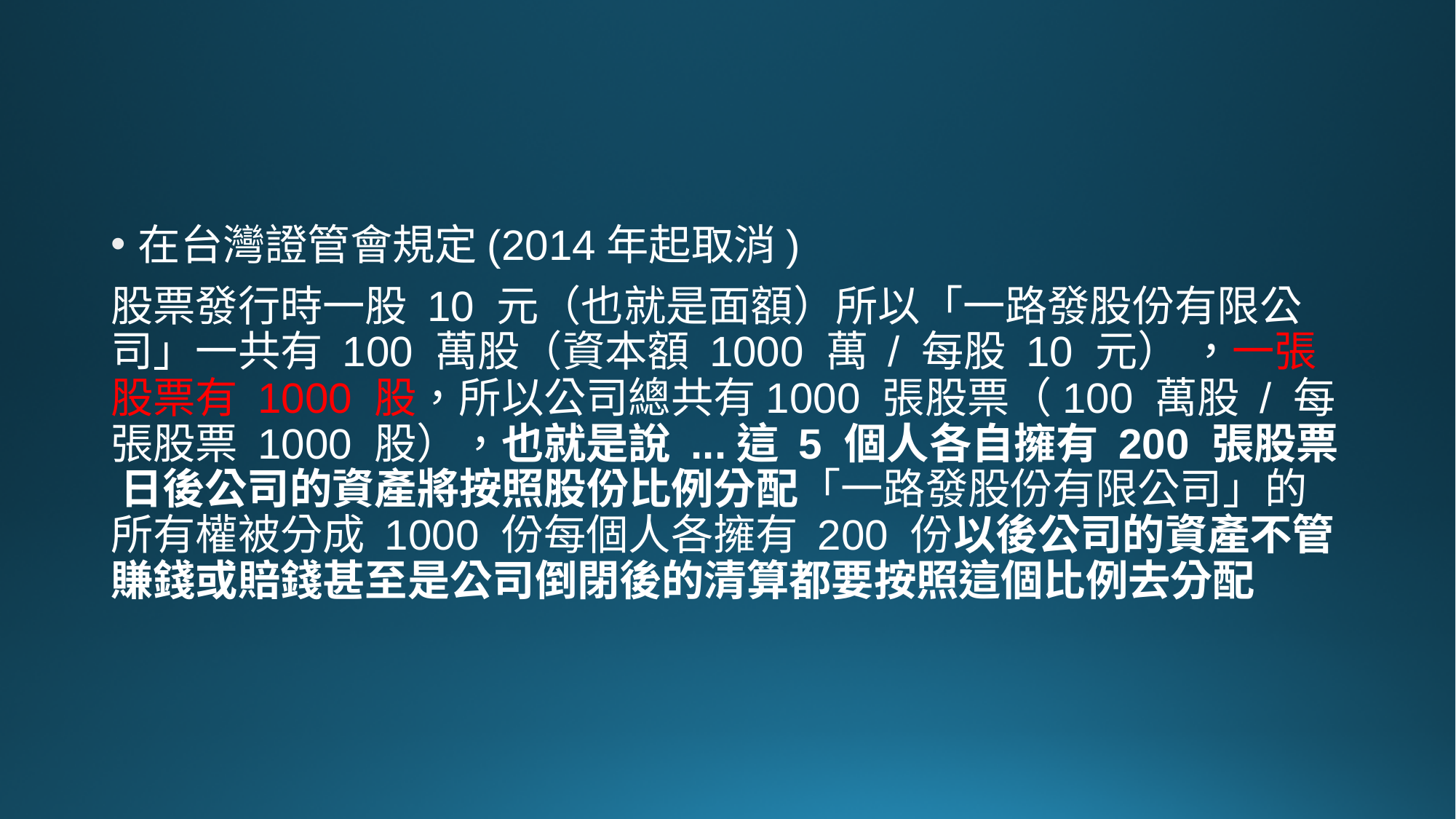

#
在台灣證管會規定(2014年起取消)
股票發行時一股 10 元（也就是面額）所以「一路發股份有限公司」一共有 100 萬股（資本額 1000 萬 / 每股 10 元） ，一張股票有 1000 股，所以公司總共有1000 張股票（100 萬股 / 每張股票 1000 股），也就是說 ...這 5 個人各自擁有 200 張股票 日後公司的資產將按照股份比例分配「一路發股份有限公司」的所有權被分成 1000 份每個人各擁有 200 份以後公司的資產不管賺錢或賠錢甚至是公司倒閉後的清算都要按照這個比例去分配